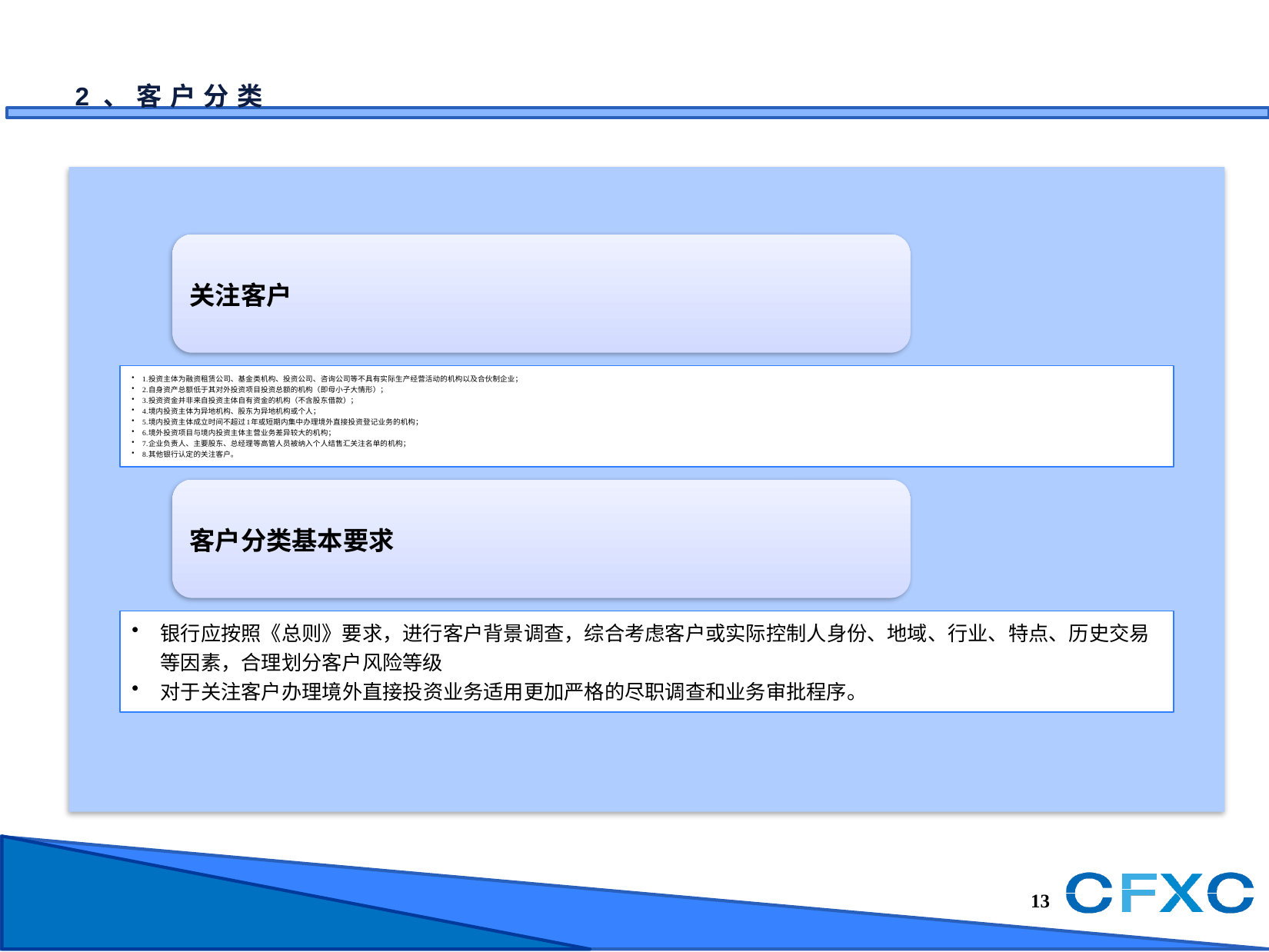

2、客户分类

关注客户
客户分类基本要求
1.投资主体为融资租赁公司、基金类机构、投资公司、咨询公司等不具有实际生产经营活动的机构以及合伙制企业；
银行应按照《总则》要求，进行客户背景调查，综合考虑客户或实际控制人身份、地域、行业、特点、历史交易等因素，合理划分客户风险等级
2.自身资产总额低于其对外投资项目投资总额的机构（即母小子大情形）；
3.投资资金并非来自投资主体自有资金的机构（不含股东借款）；
4.境内投资主体为异地机构、股东为异地机构或个人；
5.境内投资主体成立时间不超过1年或短期内集中办理境外直接投资登记业务的机构；
6.境外投资项目与境内投资主体主营业务差异较大的机构；
7.企业负责人、主要股东、总经理等高管人员被纳入个人结售汇关注名单的机构；
8.其他银行认定的关注客户。
对于关注客户办理境外直接投资业务适用更加严格的尽职调查和业务审批程序。
13